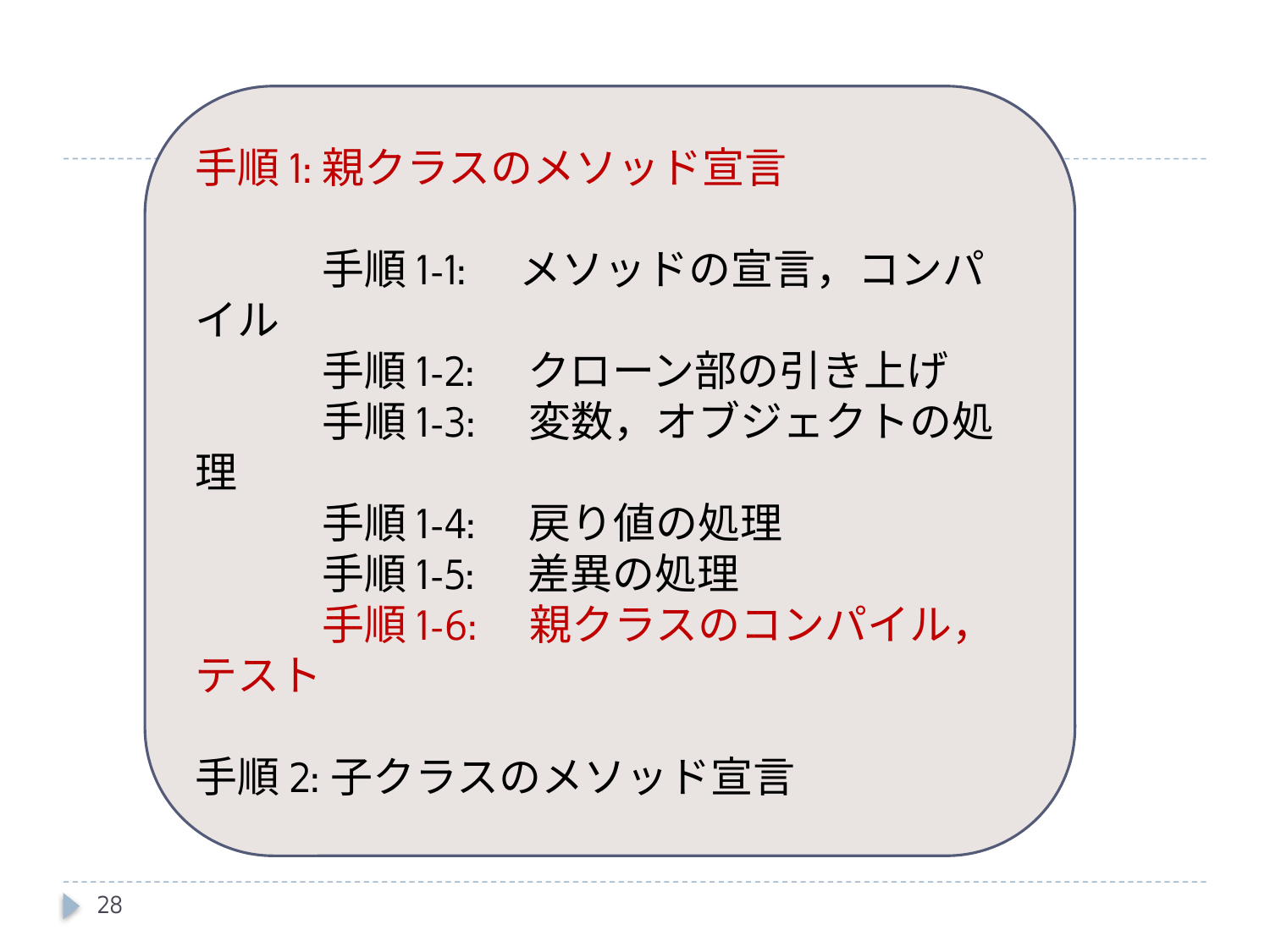

#
手順1:親クラスのメソッド宣言

	手順1-1:　メソッドの宣言，コンパイル
	手順1-2:　クローン部の引き上げ
	手順1-3:　変数，オブジェクトの処理
	手順1-4:　戻り値の処理
	手順1-5:　差異の処理
	手順1-6:　親クラスのコンパイル，テスト

手順2:子クラスのメソッド宣言

28